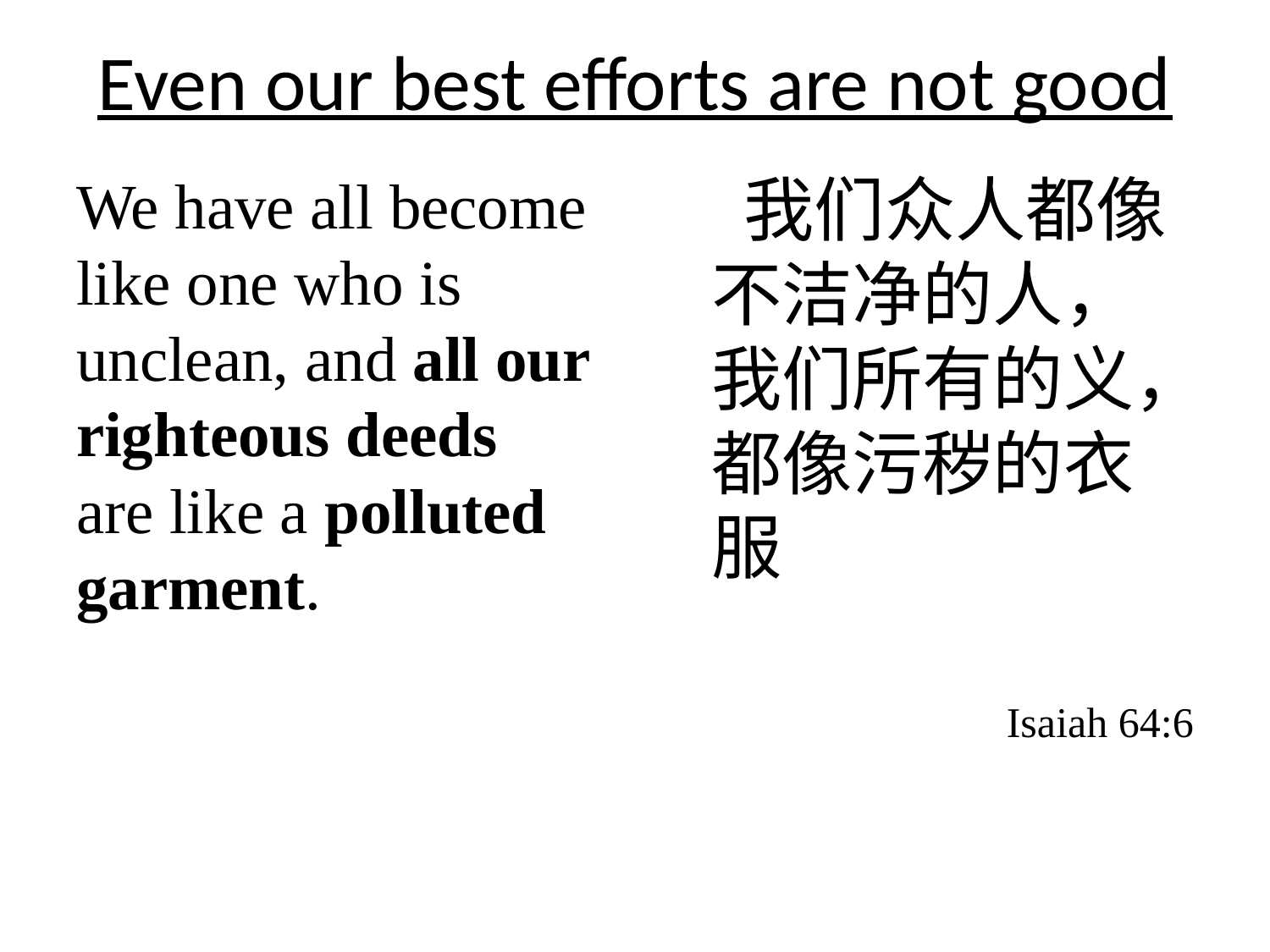

# Even our best efforts are not good
We have all become like one who is unclean, and all our
righteous deeds
are like a polluted garment.
 我们众人都像不洁净的人，我们所有的义，都像污秽的衣服

Isaiah 64:6